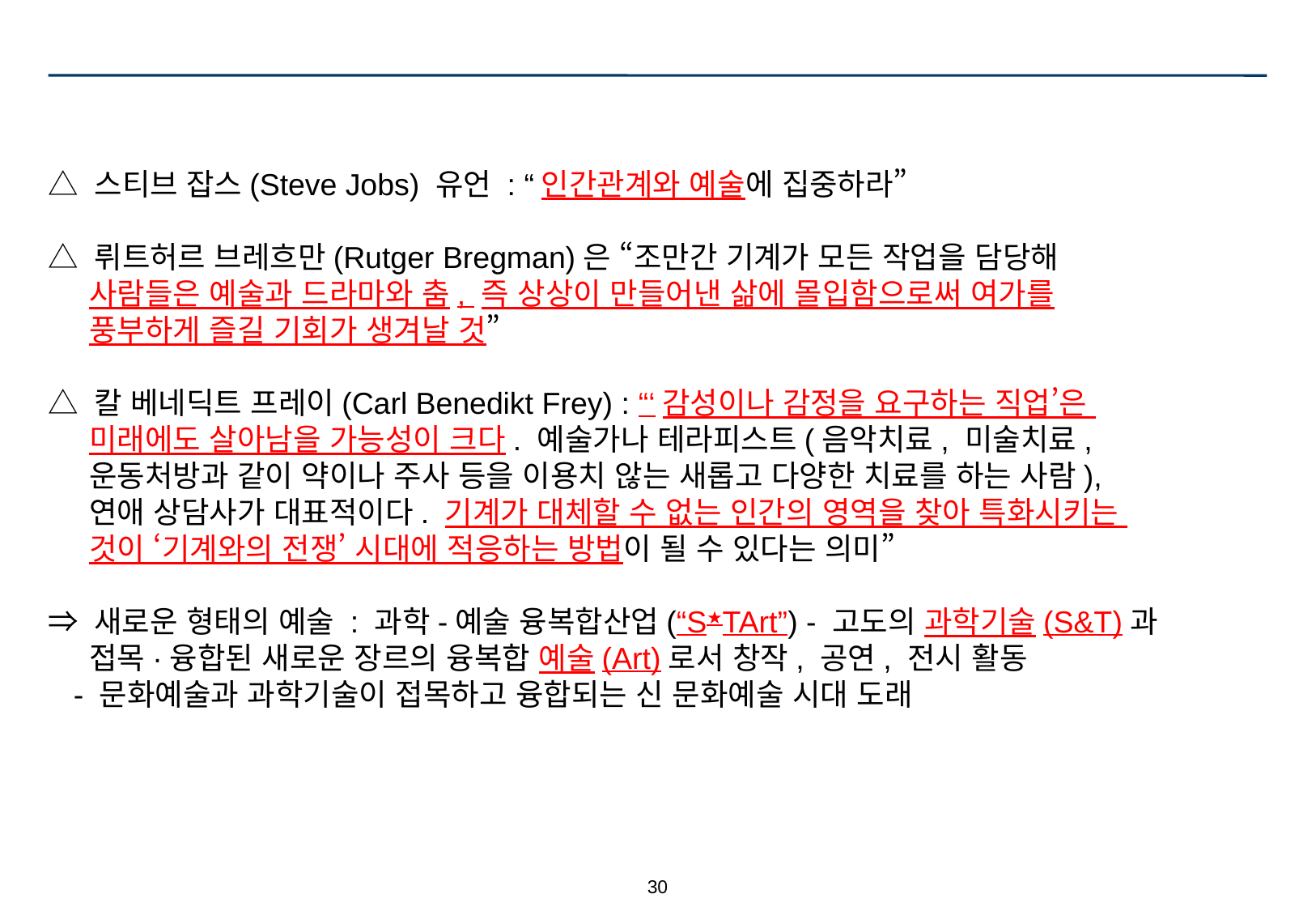

△ 스티브 잡스(Steve Jobs) 유언 : “인간관계와 예술에 집중하라”

△ 뤼트허르 브레흐만(Rutger Bregman)은 “조만간 기계가 모든 작업을 담당해
    사람들은 예술과 드라마와 춤, 즉 상상이 만들어낸 삶에 몰입함으로써 여가를
    풍부하게 즐길 기회가 생겨날 것”

△ 칼 베네딕트 프레이(Carl Benedikt Frey) : “‘감성이나 감정을 요구하는 직업’은
    미래에도 살아남을 가능성이 크다. 예술가나 테라피스트(음악치료, 미술치료,
    운동처방과 같이 약이나 주사 등을 이용치 않는 새롭고 다양한 치료를 하는 사람),
    연애 상담사가 대표적이다. 기계가 대체할 수 없는 인간의 영역을 찾아 특화시키는
    것이 ‘기계와의 전쟁’ 시대에 적응하는 방법이 될 수 있다는 의미”

⇒ 새로운 형태의 예술 : 과학-예술 융복합산업(“S★TArt”) - 고도의 과학기술(S&T)과
    접목·융합된 새로운 장르의 융복합 예술(Art)로서 창작, 공연, 전시 활동
   - 문화예술과 과학기술이 접목하고 융합되는 신 문화예술 시대 도래